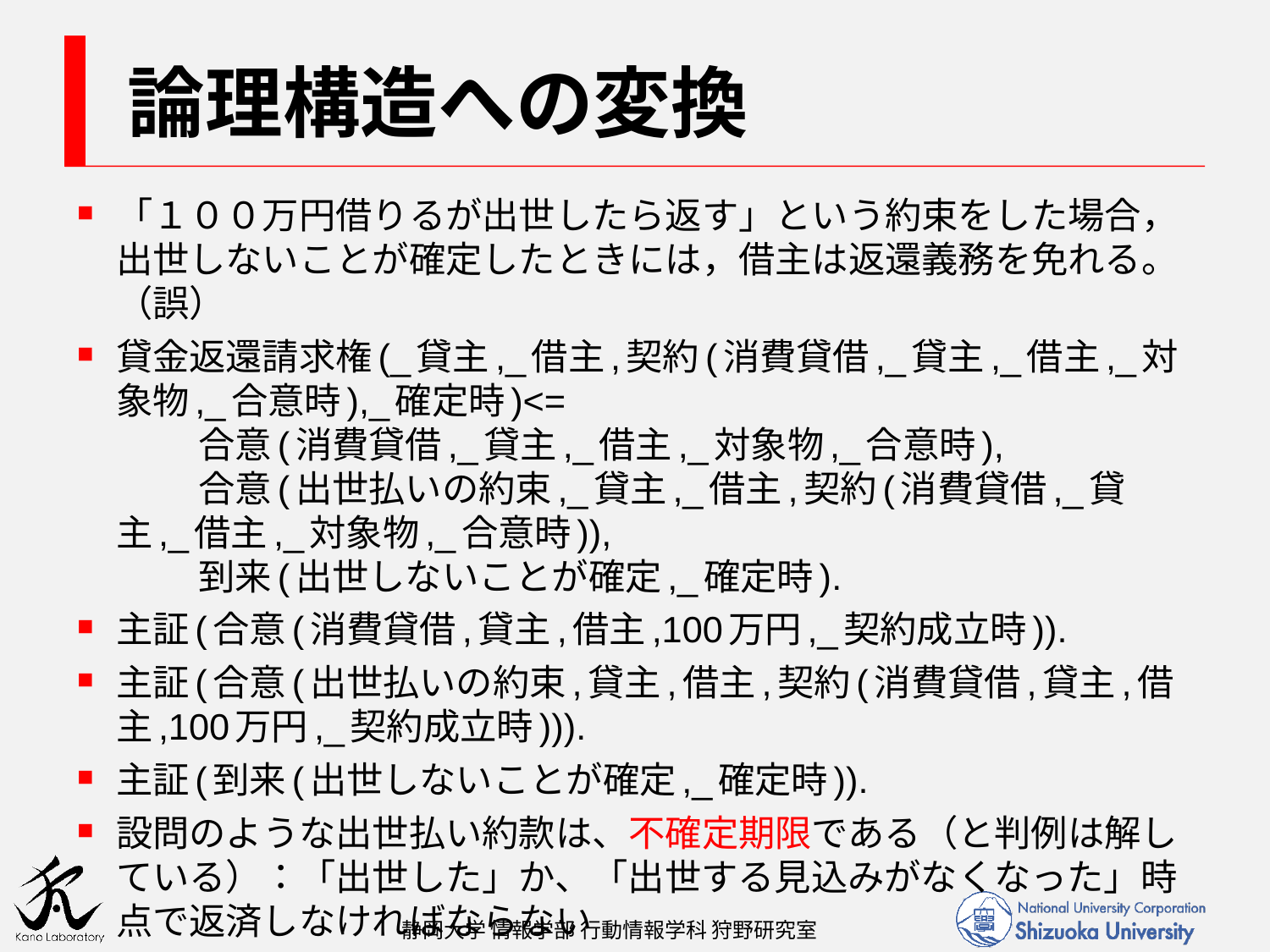

# 論理構造への変換
「１００万円借りるが出世したら返す」という約束をした場合，出世しないことが確定したときには，借主は返還義務を免れる。（誤）
貸金返還請求権(_貸主,_借主,契約(消費貸借,_貸主,_借主,_対象物,_合意時),_確定時)<=
	合意(消費貸借,_貸主,_借主,_対象物,_合意時),
	合意(出世払いの約束,_貸主,_借主,契約(消費貸借,_貸主,_借主,_対象物,_合意時)),
	到来(出世しないことが確定,_確定時).
主証(合意(消費貸借,貸主,借主,100万円,_契約成立時)).
主証(合意(出世払いの約束,貸主,借主,契約(消費貸借,貸主,借主,100万円,_契約成立時))).
主証(到来(出世しないことが確定,_確定時)).
設問のような出世払い約款は、不確定期限である（と判例は解している）：「出世した」か、「出世する見込みがなくなった」時点で返済しなければならない